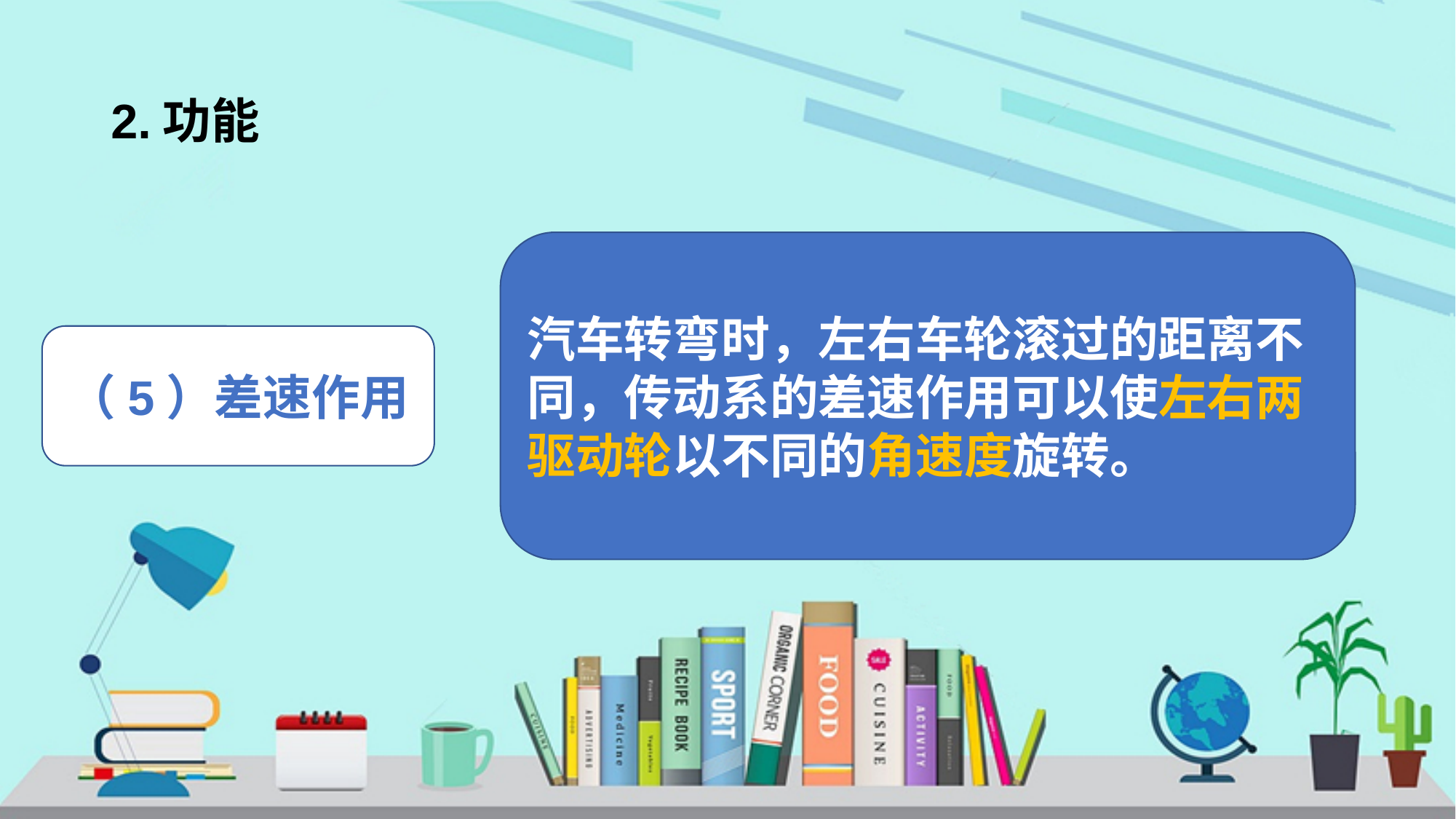

# 2.功能
汽车转弯时，左右车轮滚过的距离不同，传动系的差速作用可以使左右两驱动轮以不同的角速度旋转。
（5）差速作用